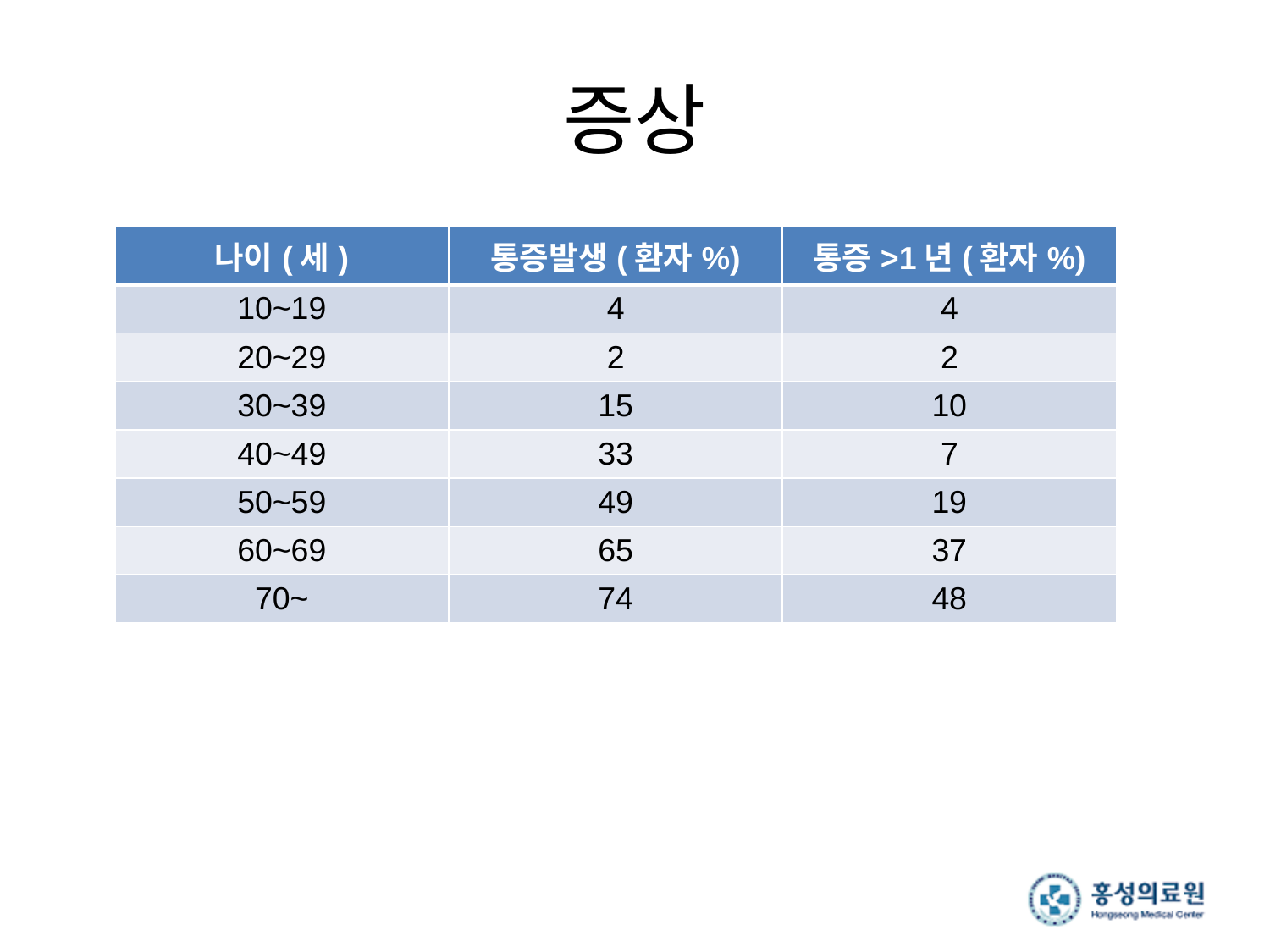

# 증상
| 나이(세) | 통증발생(환자%) | 통증>1년(환자%) |
| --- | --- | --- |
| 10~19 | 4 | 4 |
| 20~29 | 2 | 2 |
| 30~39 | 15 | 10 |
| 40~49 | 33 | 7 |
| 50~59 | 49 | 19 |
| 60~69 | 65 | 37 |
| 70~ | 74 | 48 |